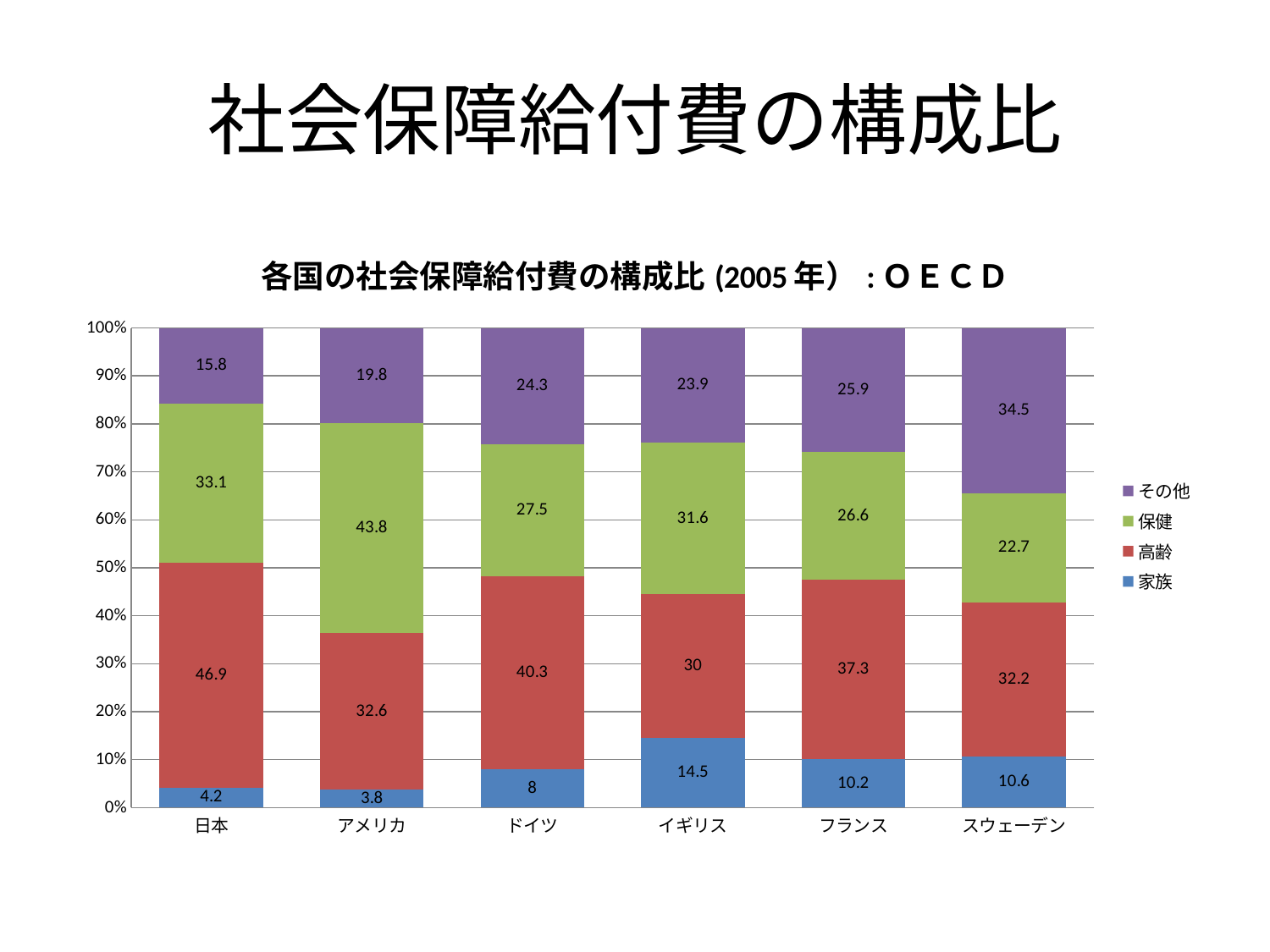

# 社会保障給付費の構成比

### Chart: 各国の社会保障給付費の構成比(2005年）:ＯＥＣＤ

| Category | 家族 | 高齢 | 保健 | その他 |
|---|---|---|---|---|
| 日本 | 4.2 | 46.9 | 33.1 | 15.8 |
| アメリカ | 3.8 | 32.6 | 43.8 | 19.8 |
| ドイツ | 8.0 | 40.300000000000004 | 27.5 | 24.3 |
| イギリス | 14.5 | 30.0 | 31.6 | 23.9 |
| フランス | 10.200000000000001 | 37.300000000000004 | 26.6 | 25.9 |
| スウェーデン | 10.6 | 32.2 | 22.7 | 34.5 |